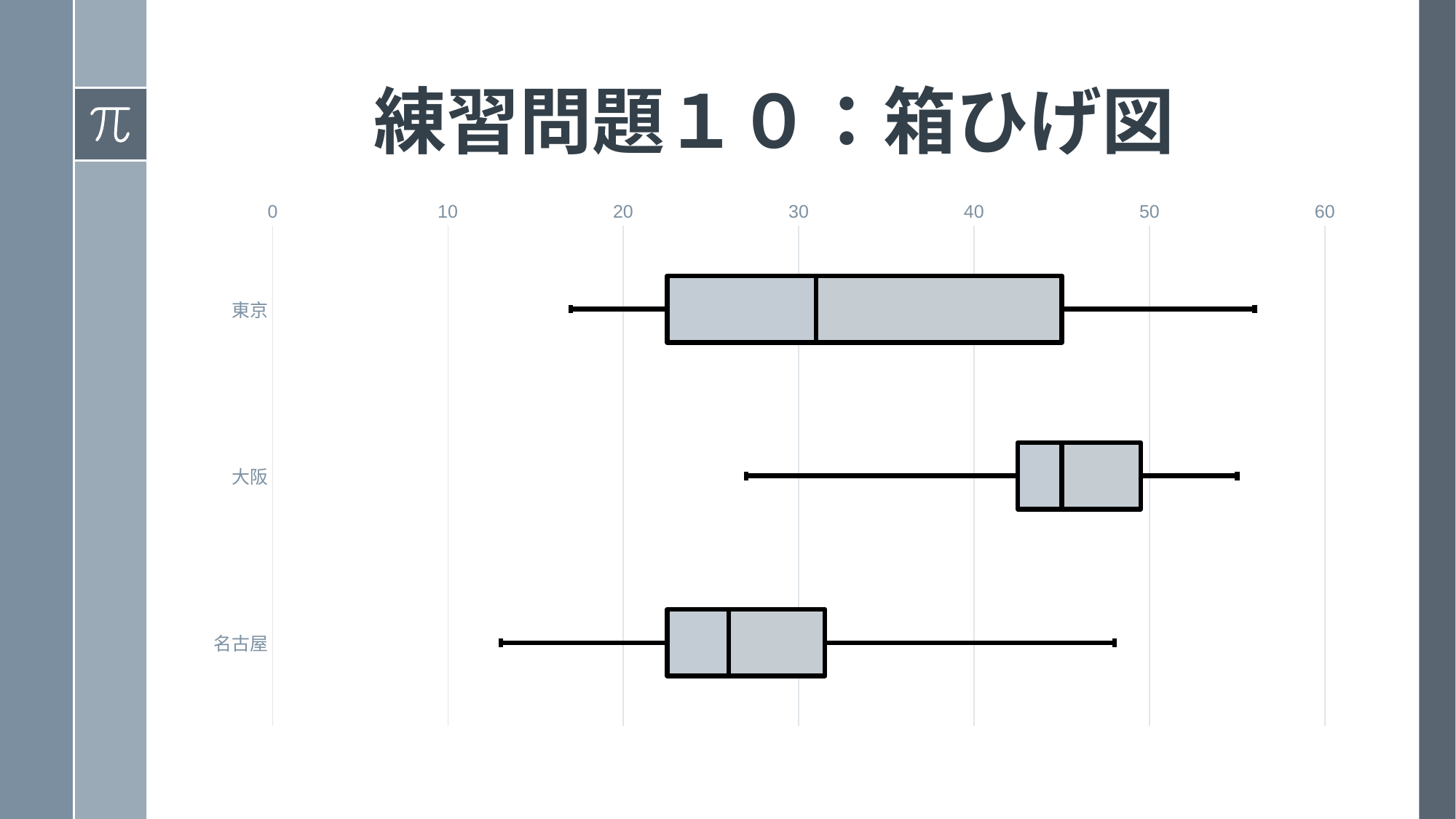

# 練習問題１０：箱ひげ図

### Chart

| Category | Q1 | Q2-Q1 | Q3-Q2 |
|---|---|---|---|
| 東京 | 22.5 | 8.5 | 14.0 |
| 大阪 | 42.5 | 2.5 | 4.5 |
| 名古屋 | 22.5 | 3.5 | 5.5 |